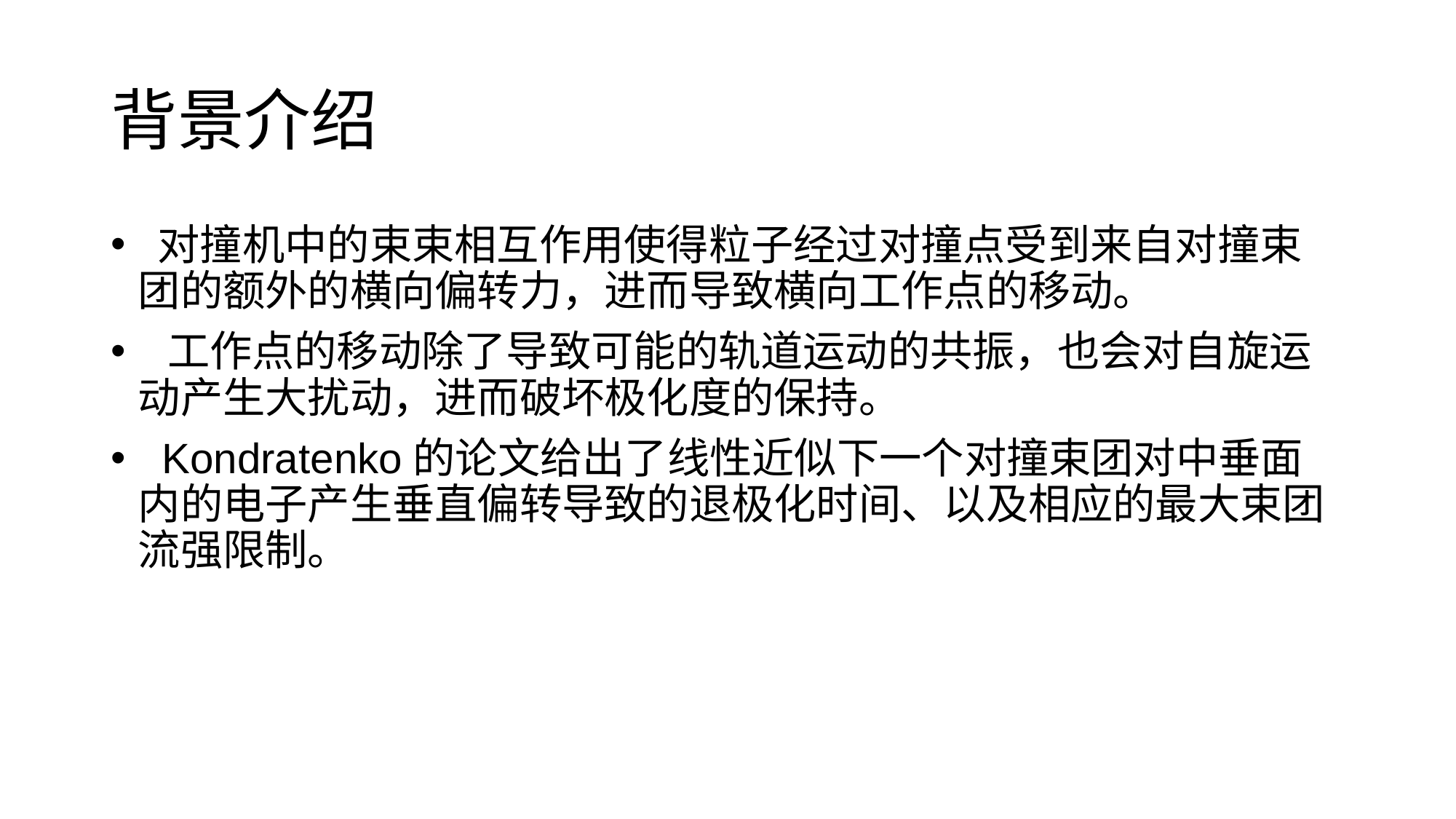

# 背景介绍
 对撞机中的束束相互作用使得粒子经过对撞点受到来自对撞束团的额外的横向偏转力，进而导致横向工作点的移动。
  工作点的移动除了导致可能的轨道运动的共振，也会对自旋运动产生大扰动，进而破坏极化度的保持。
  Kondratenko的论文给出了线性近似下一个对撞束团对中垂面内的电子产生垂直偏转导致的退极化时间、以及相应的最大束团流强限制。